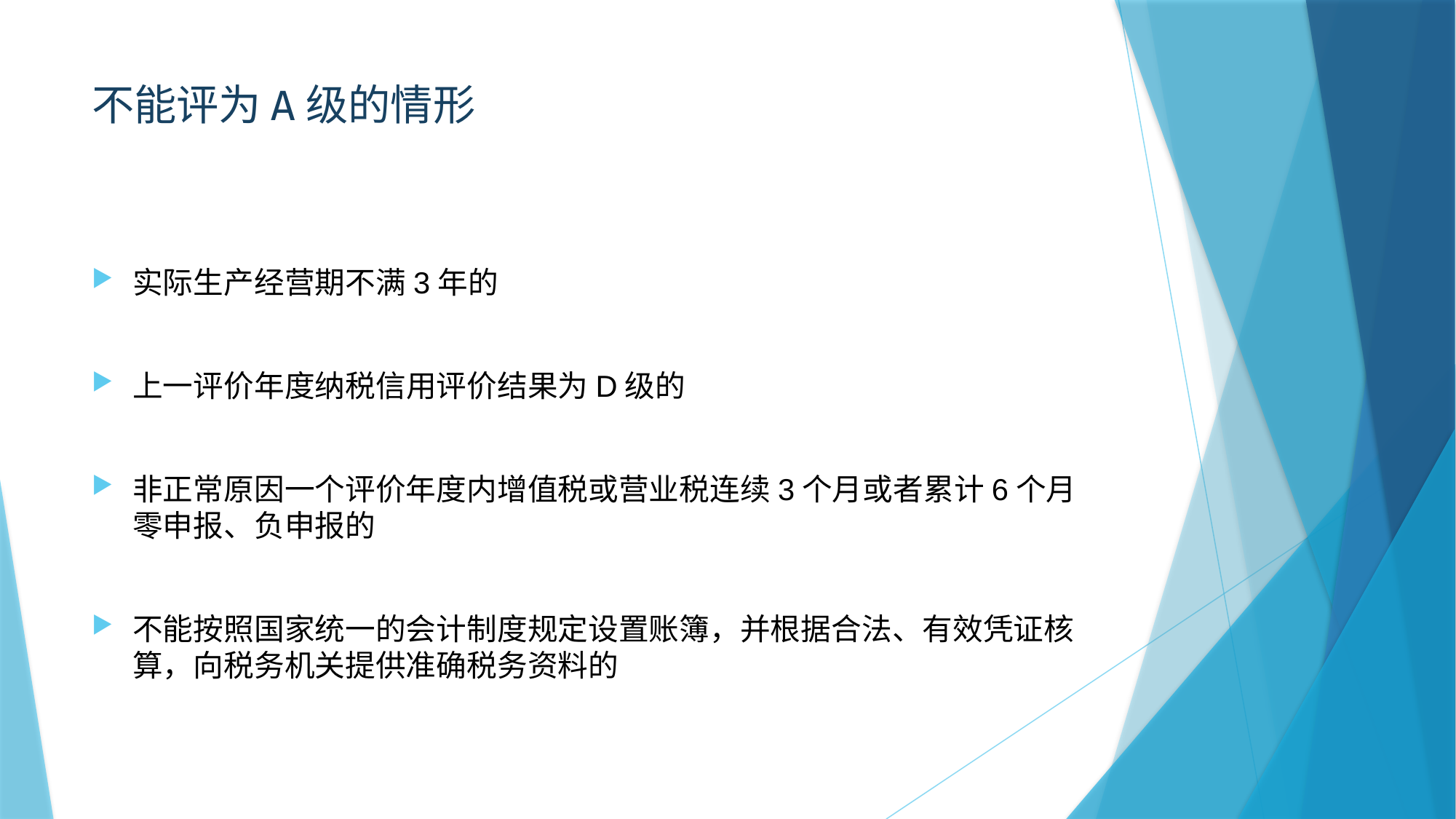

# 不能评为A级的情形
实际生产经营期不满3年的

上一评价年度纳税信用评价结果为D级的

非正常原因一个评价年度内增值税或营业税连续3个月或者累计6个月零申报、负申报的

不能按照国家统一的会计制度规定设置账簿，并根据合法、有效凭证核算，向税务机关提供准确税务资料的